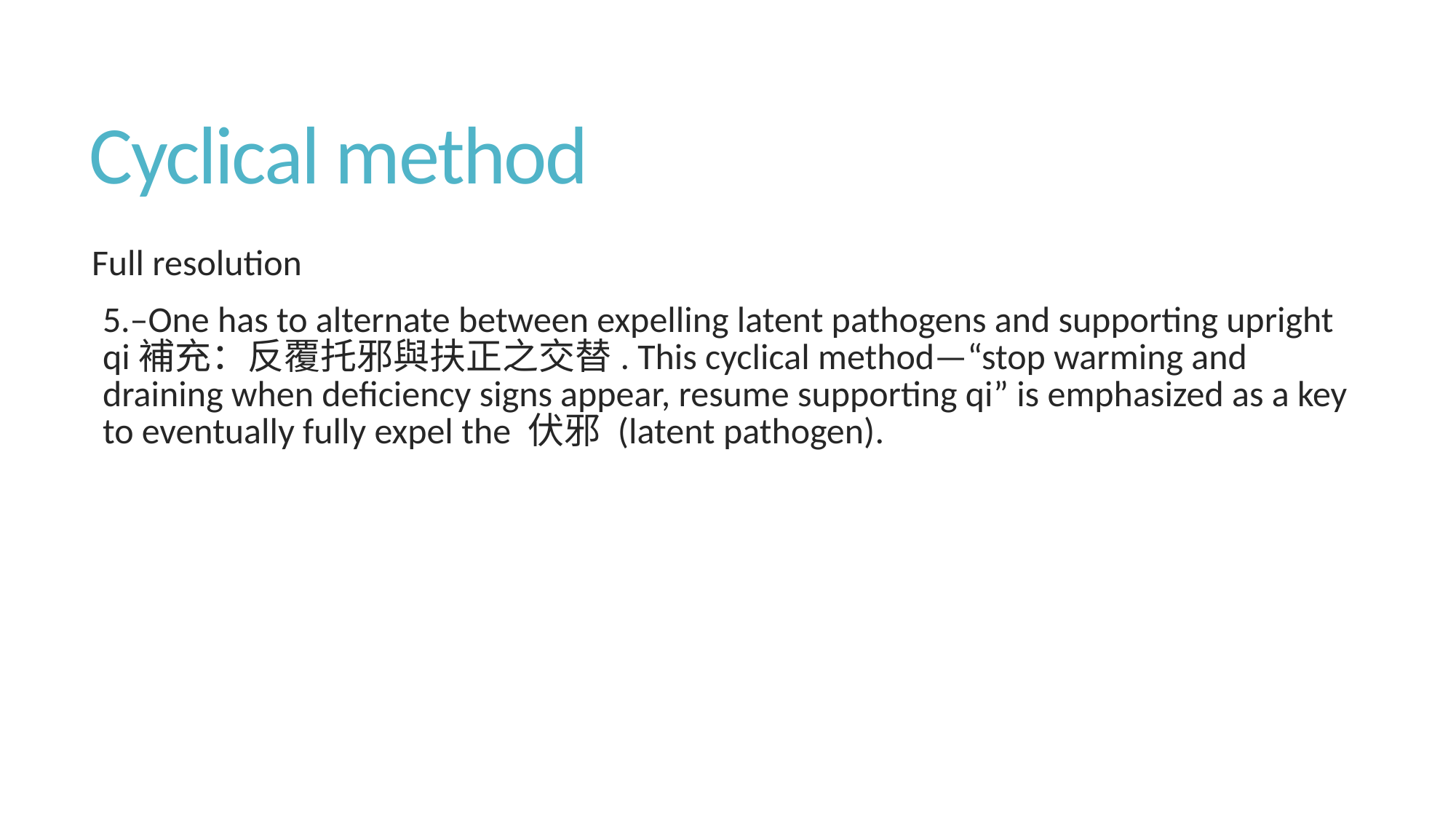

# Cyclical method
Full resolution
5.–One has to alternate between expelling latent pathogens and supporting upright qi補充：反覆托邪與扶正之交替. This cyclical method—“stop warming and draining when deficiency signs appear, resume supporting qi” is emphasized as a key to eventually fully expel the 伏邪 (latent pathogen).